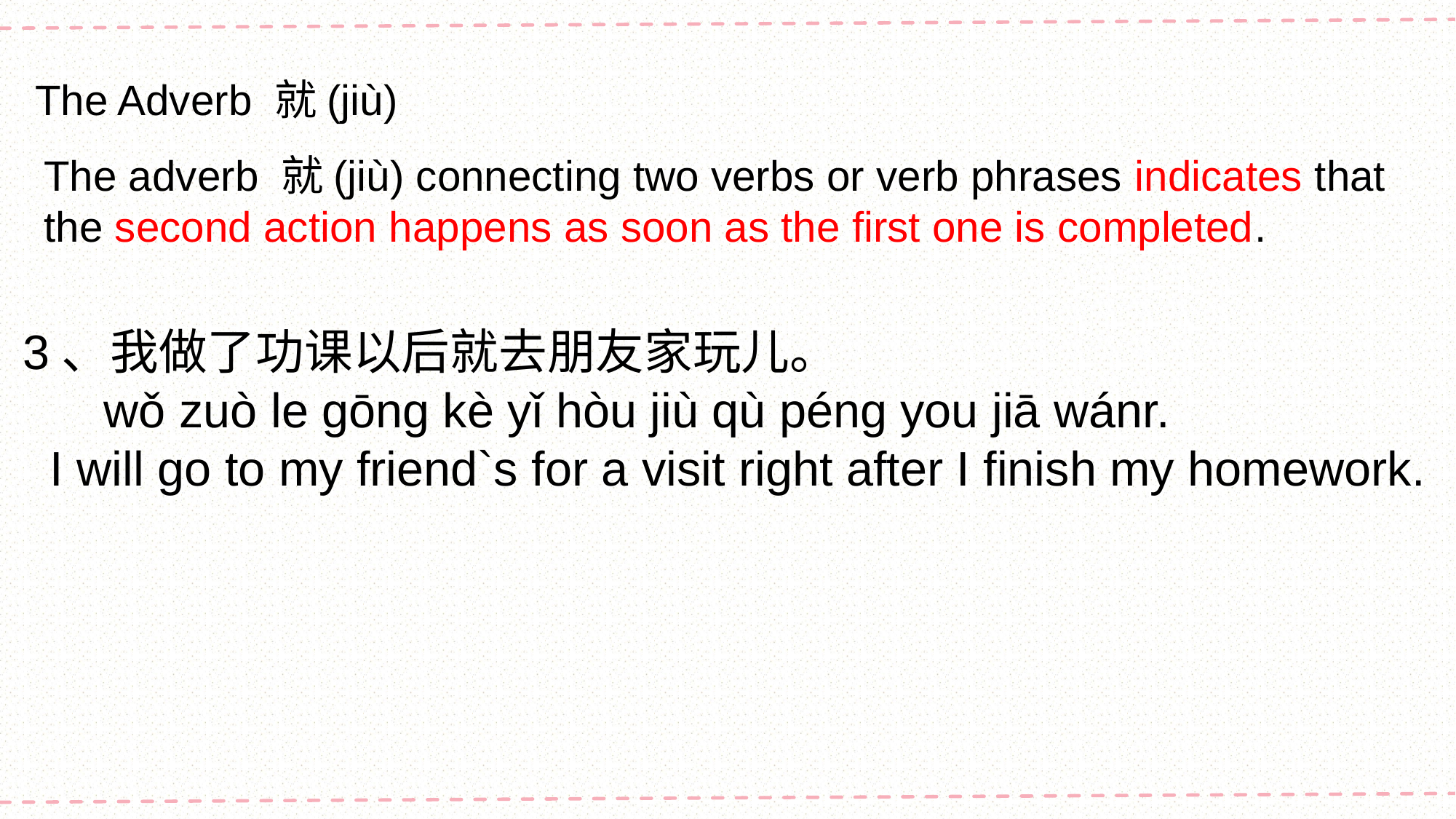

The Adverb 就(jiù)

The adverb 就(jiù) connecting two verbs or verb phrases indicates that the second action happens as soon as the first one is completed.
3、我做了功课以后就去朋友家玩儿。
      wǒ zuò le gōng kè yǐ hòu jiù qù péng you jiā wánr.
  I will go to my friend`s for a visit right after I finish my homework.